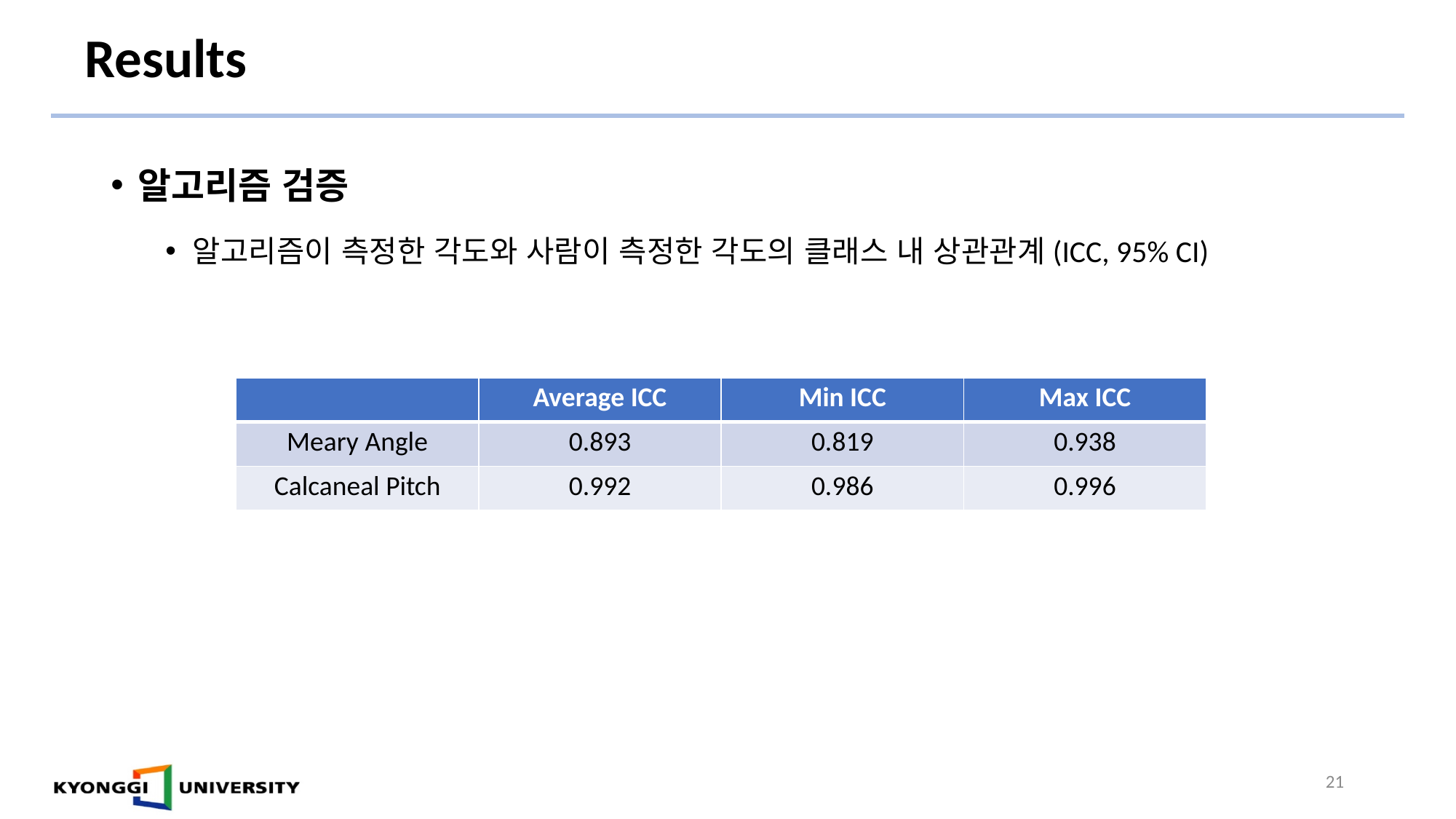

# Results
알고리즘 검증
알고리즘이 측정한 각도와 사람이 측정한 각도의 클래스 내 상관관계(ICC, 95% CI)
|  | Average ICC | Min ICC | Max ICC |
| --- | --- | --- | --- |
| Meary Angle | 0.893 | 0.819 | 0.938 |
| Calcaneal Pitch | 0.992 | 0.986 | 0.996 |
21